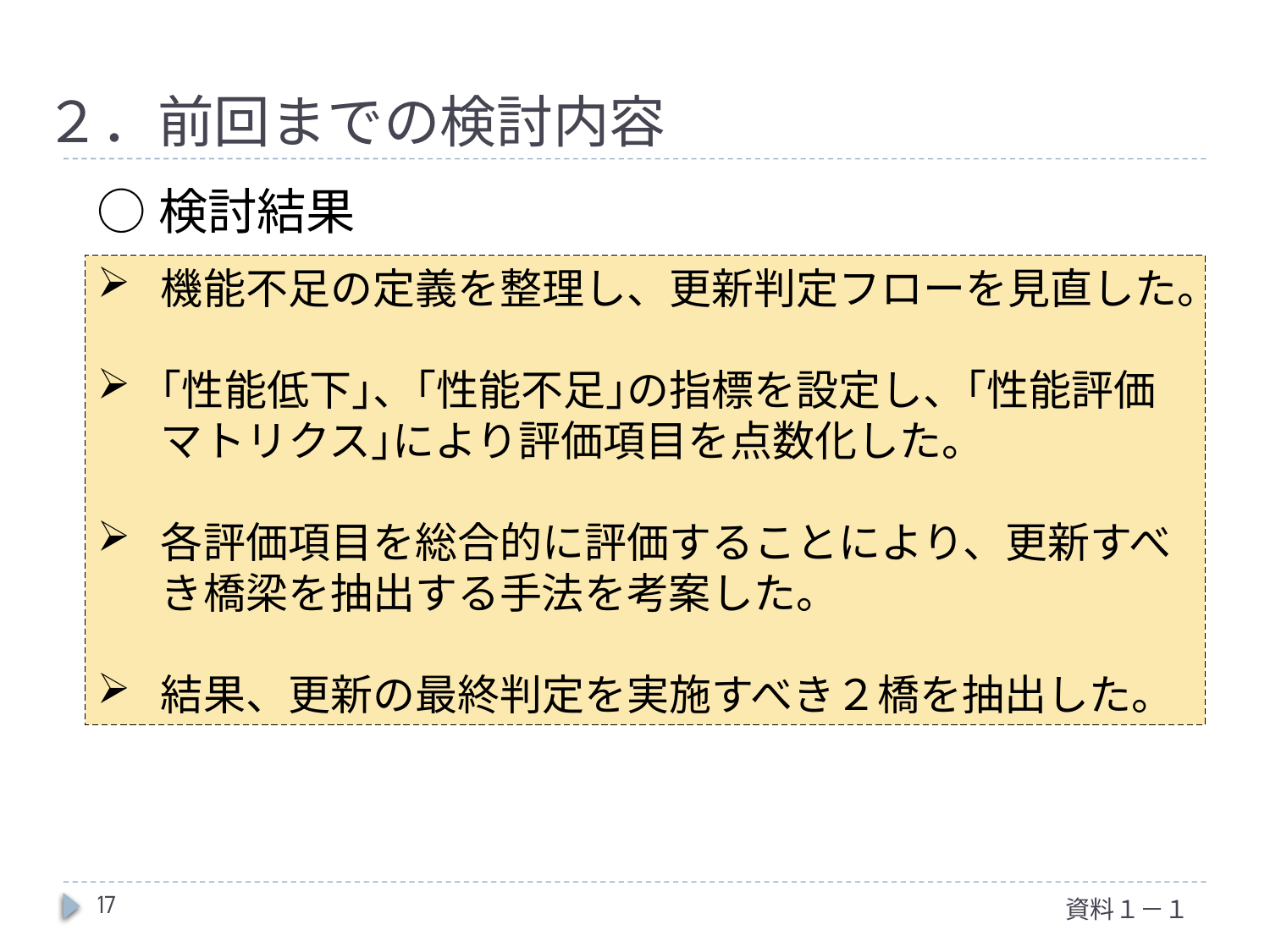

# ２．前回までの検討内容
○検討結果
機能不足の定義を整理し、更新判定フローを見直した。

｢性能低下｣、｢性能不足｣の指標を設定し、｢性能評価マトリクス｣により評価項目を点数化した。

各評価項目を総合的に評価することにより、更新すべき橋梁を抽出する手法を考案した。

結果、更新の最終判定を実施すべき２橋を抽出した。
17
資料１－１